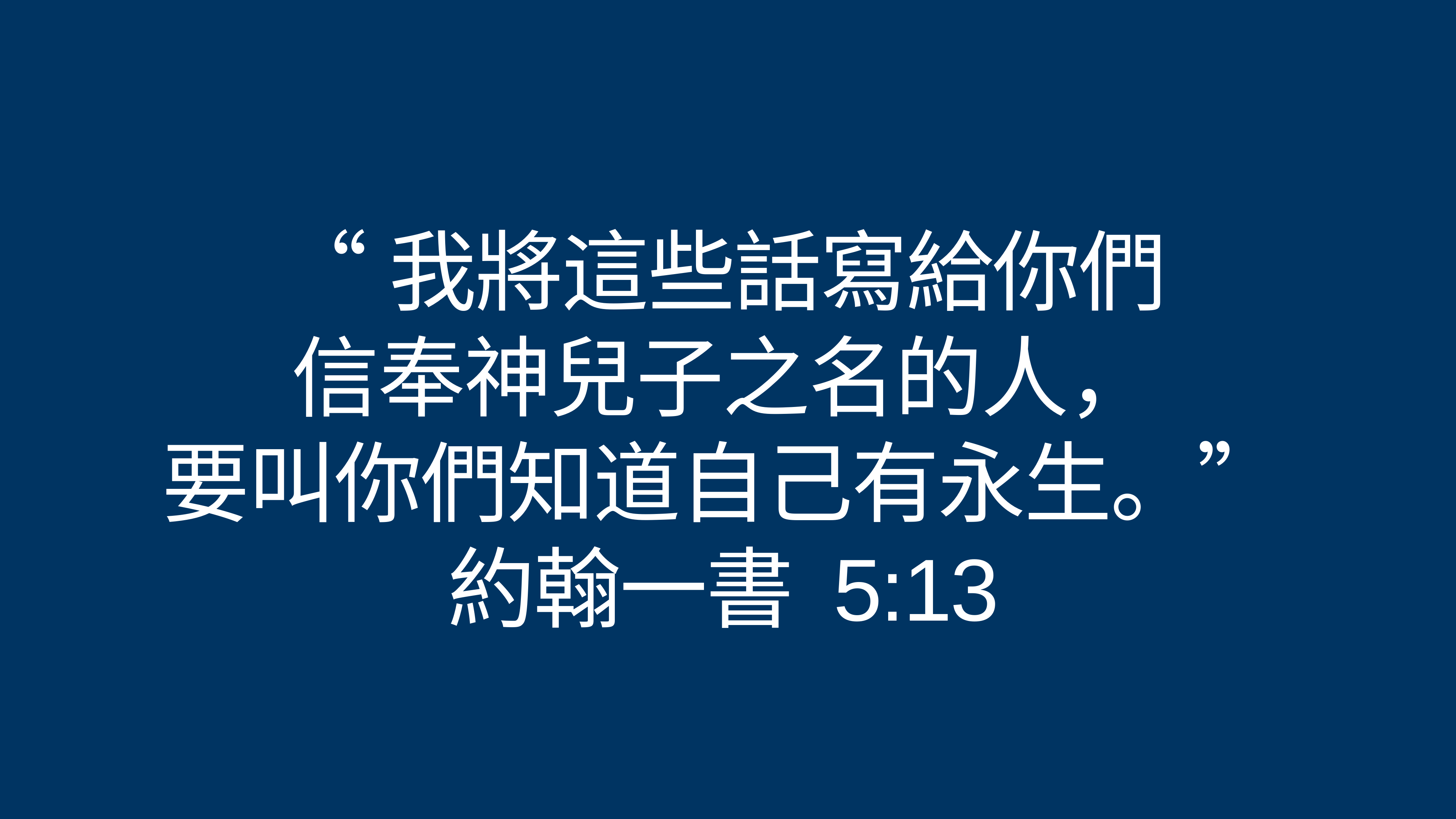

“我將這些話寫給你們
信奉神兒子之名的人，
要叫你們知道自己有永生。”
約翰一書 5:13